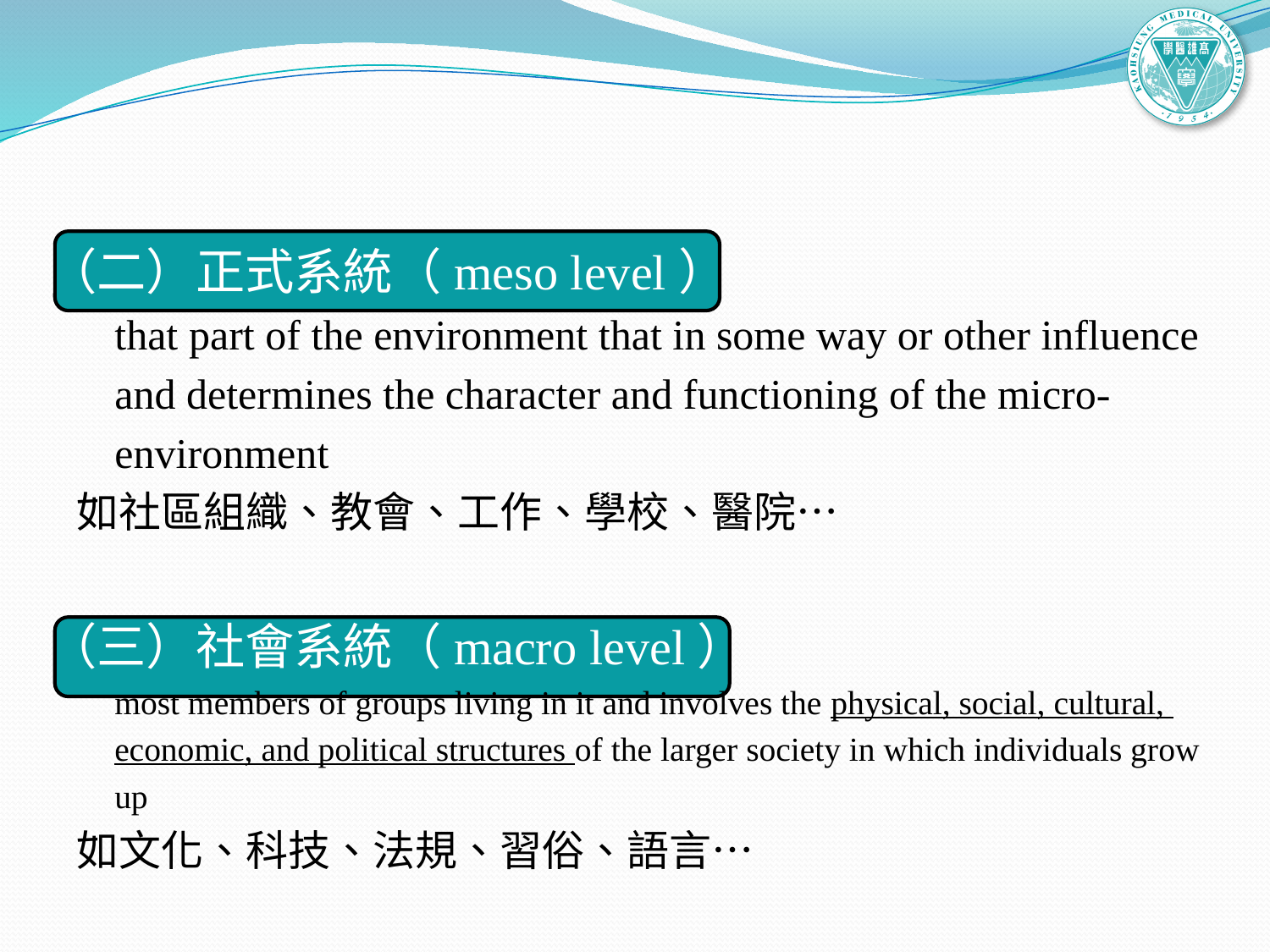

#

（二）正式系統（meso level）
that part of the environment that in some way or other influence
and determines the character and functioning of the micro-
environment
如社區組織、教會、工作、學校、醫院…

（三）社會系統（macro level）
most members of groups living in it and involves the physical, social, cultural,
economic, and political structures of the larger society in which individuals grow
up
如文化、科技、法規、習俗、語言…